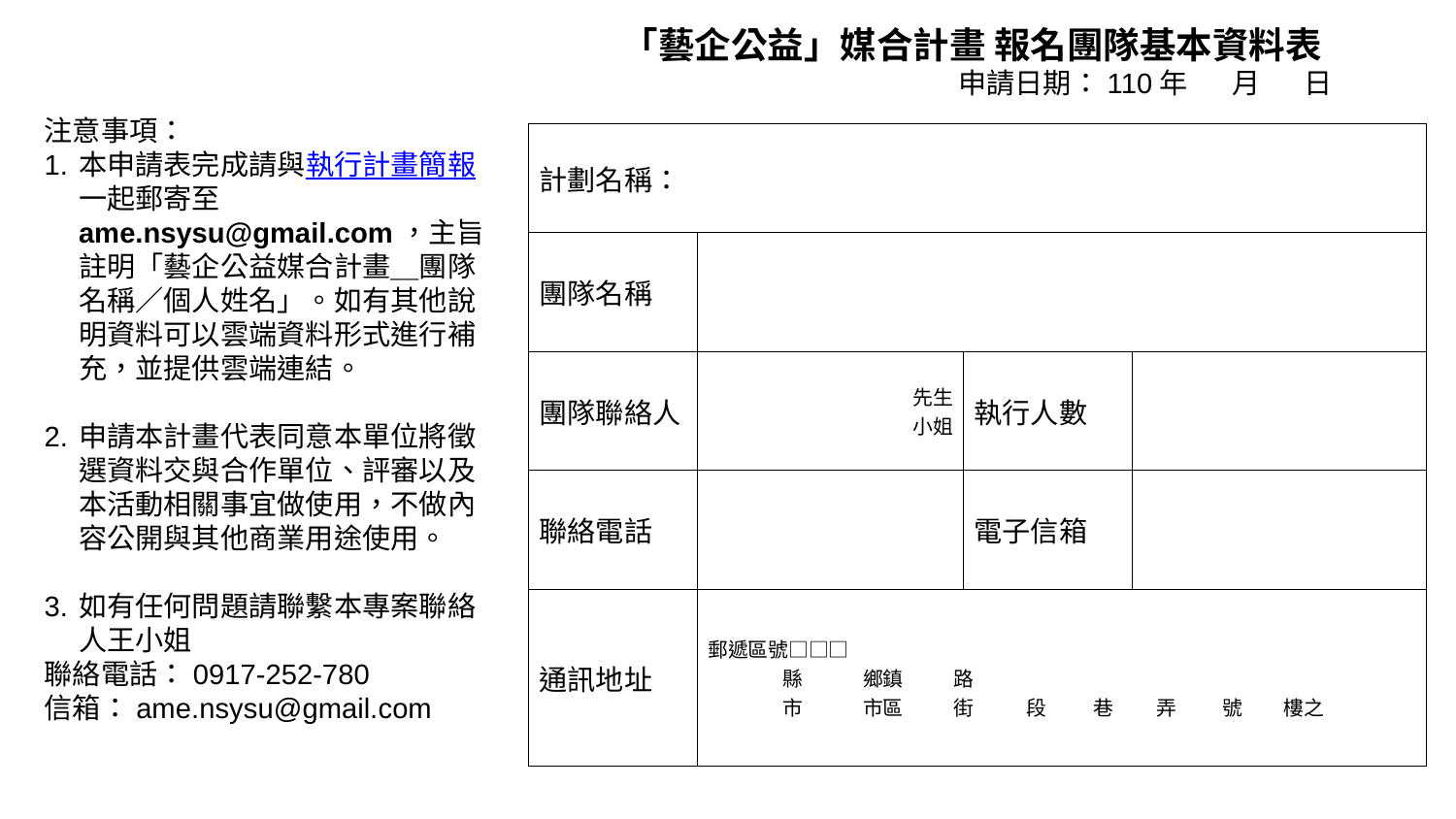

「藝企公益」媒合計畫 報名團隊基本資料表
申請日期：110年       月       日

注意事項：
本申請表完成請與執行計畫簡報一起郵寄至ame.nsysu@gmail.com，主旨註明「藝企公益媒合計畫＿團隊名稱／個人姓名」。如有其他說明資料可以雲端資料形式進行補充，並提供雲端連結。

申請本計畫代表同意本單位將徵選資料交與合作單位、評審以及本活動相關事宜做使用，不做內容公開與其他商業用途使用。

如有任何問題請聯繫本專案聯絡人王小姐
聯絡電話：0917-252-780
信箱：ame.nsysu@gmail.com

| 計劃名稱： |  |  |  |
| --- | --- | --- | --- |
| 團隊名稱 |  |  |  |
| 團隊聯絡人 | 先生 小姐 | 執行人數 |  |
| 聯絡電話 |  | 電子信箱 |  |
| 通訊地址 | 郵遞區號□□□                縣             鄉鎮           路                市             市區           街          段         巷         弄         號         樓之 |  |  |
8